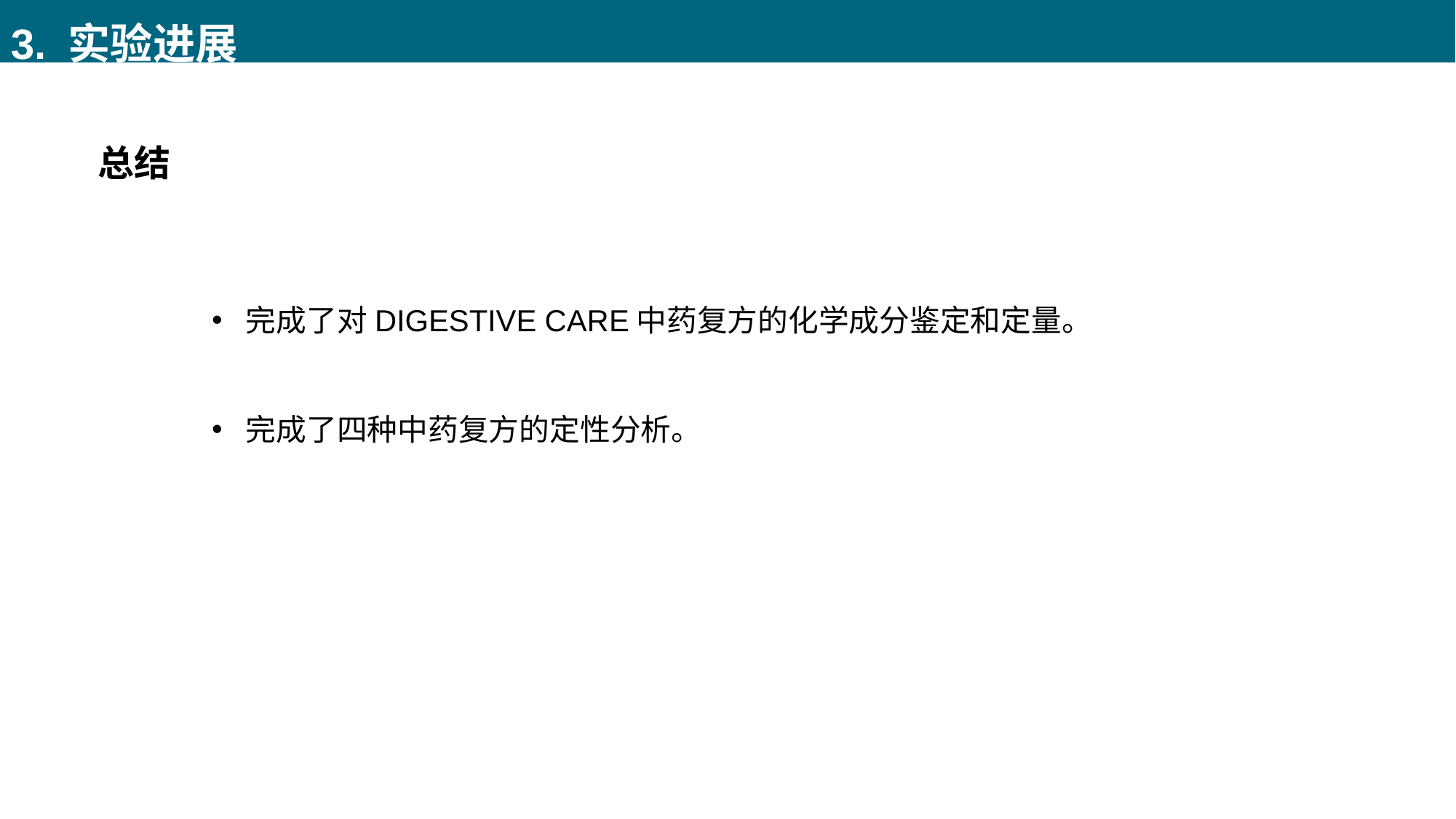

3. 实验进展
总结
完成了对DIGESTIVE CARE中药复方的化学成分鉴定和定量。

完成了四种中药复方的定性分析。